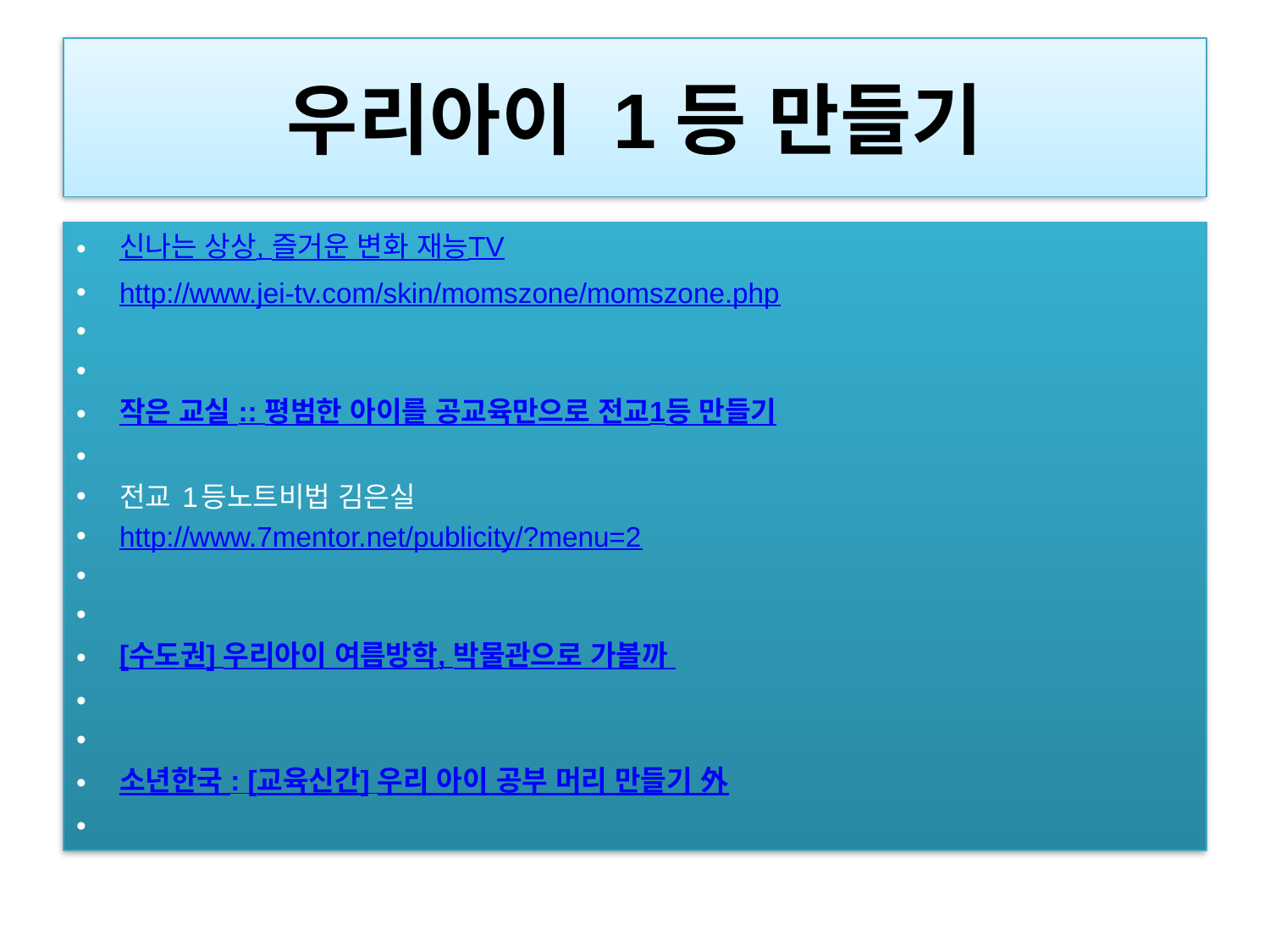

# 우리아이 1등 만들기
신나는 상상, 즐거운 변화 재능TV
http://www.jei-tv.com/skin/momszone/momszone.php

작은 교실 :: 평범한 아이를 공교육만으로 전교1등 만들기

전교 1등노트비법 김은실
http://www.7mentor.net/publicity/?menu=2

[수도권] 우리아이 여름방학, 박물관으로 가볼까

소년한국 : [교육신간] 우리 아이 공부 머리 만들기 外